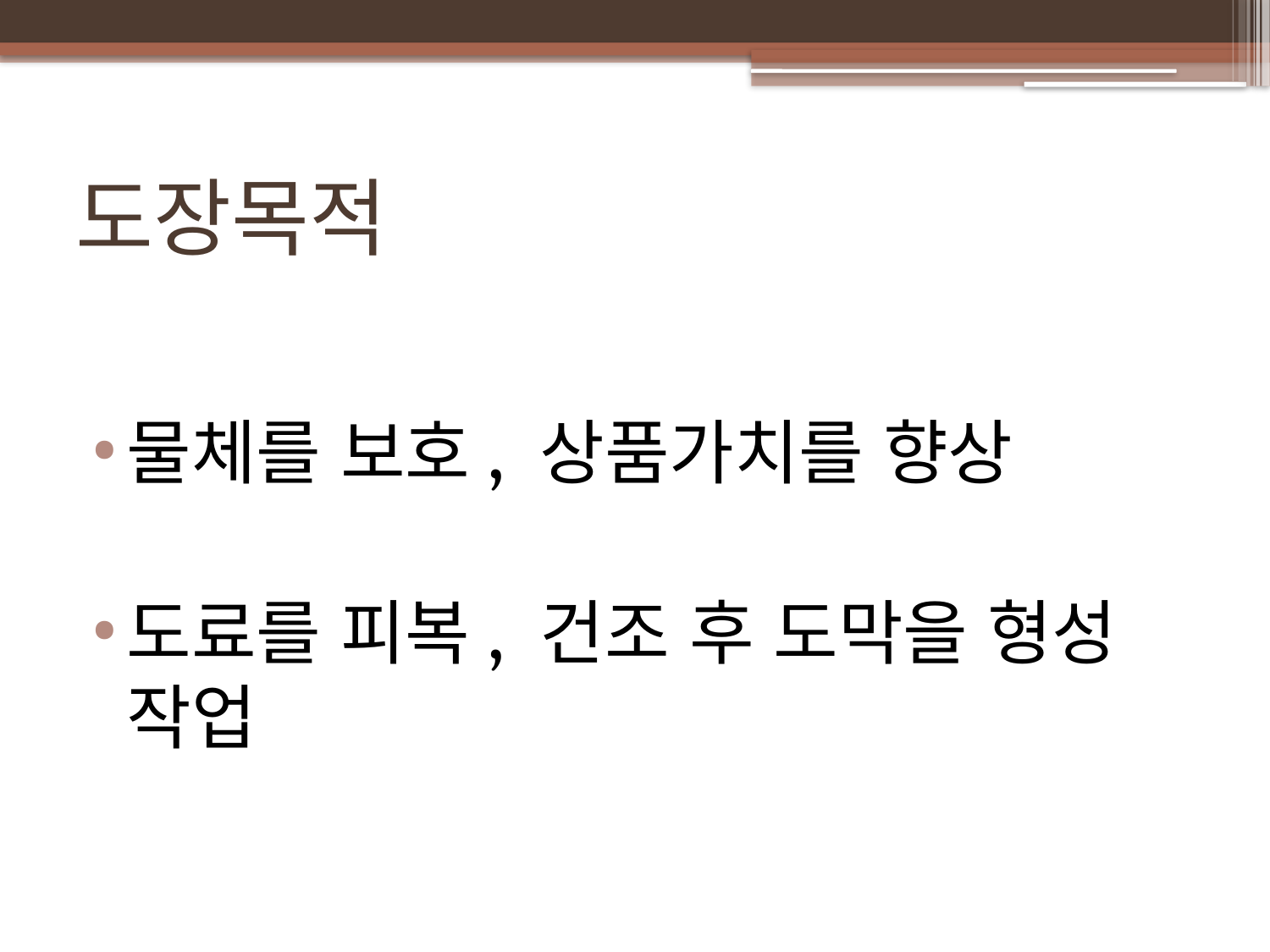

# 도장목적

물체를 보호, 상품가치를 향상

도료를 피복, 건조 후 도막을 형성  작업